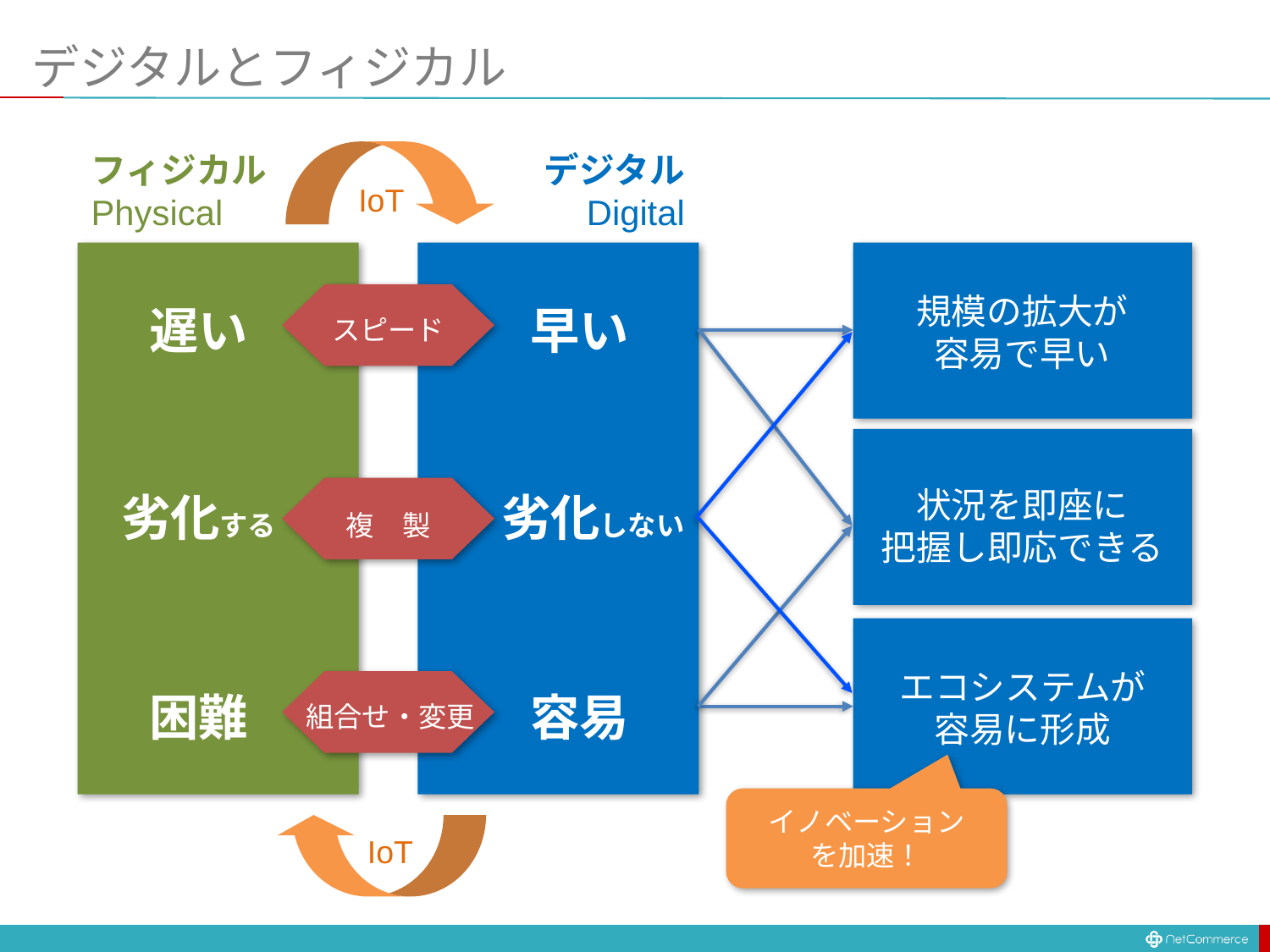

# デジタルとフィジカル
フィジカル
Physical

デジタル
Digital
IoT

規模の拡大が
容易で早い

状況を即座に
把握し即応できる

エコシステムが
容易に形成

遅い
早い
スピード

劣化する
劣化しない
複　製

容易
困難
組合せ・変更
イノベーション
を加速！

IoT